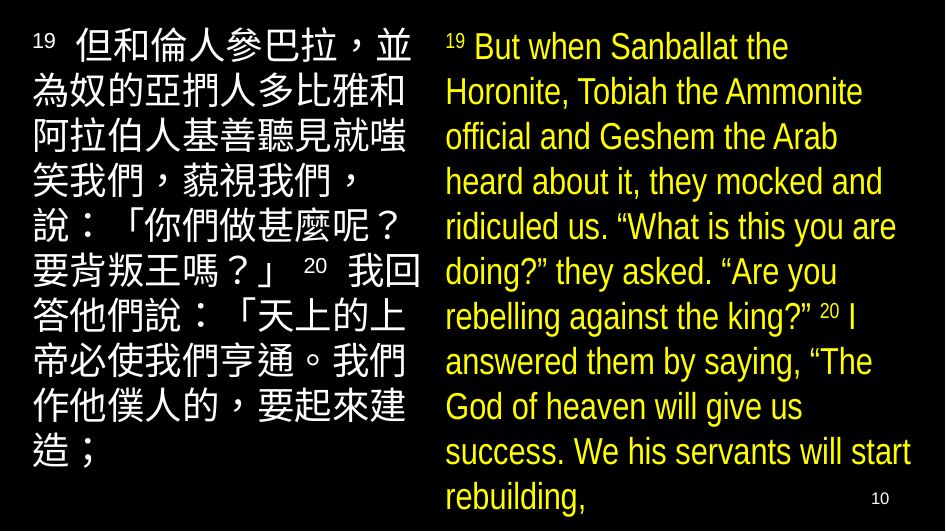

19 但和倫人參巴拉，並為奴的亞捫人多比雅和阿拉伯人基善聽見就嗤笑我們，藐視我們，說：「你們做甚麼呢？要背叛王嗎？」20 我回答他們說：「天上的上帝必使我們亨通。我們作他僕人的，要起來建造；
19 But when Sanballat the Horonite, Tobiah the Ammonite official and Geshem the Arab heard about it, they mocked and ridiculed us. “What is this you are doing?” they asked. “Are you rebelling against the king?” 20 I answered them by saying, “The God of heaven will give us success. We his servants will start rebuilding,
10